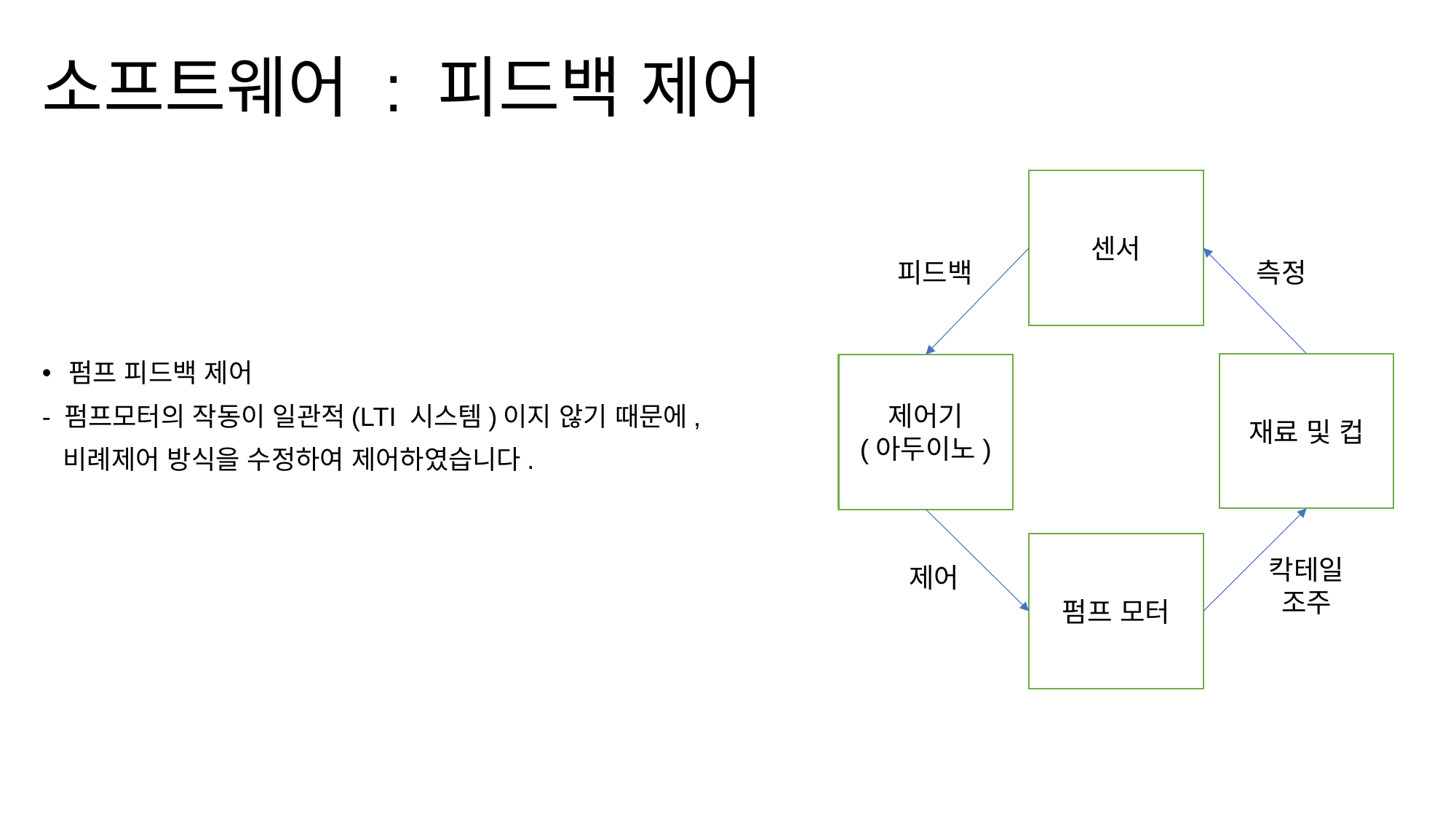

# 소프트웨어 : 피드백 제어
센서
피드백
측정
재료 및 컵
펌프 피드백 제어
- 펌프모터의 작동이 일관적(LTI 시스템)이지 않기 때문에,
  비례제어 방식을 수정하여 제어하였습니다.
제어기
(아두이노)
펌프 모터
칵테일 조주
제어